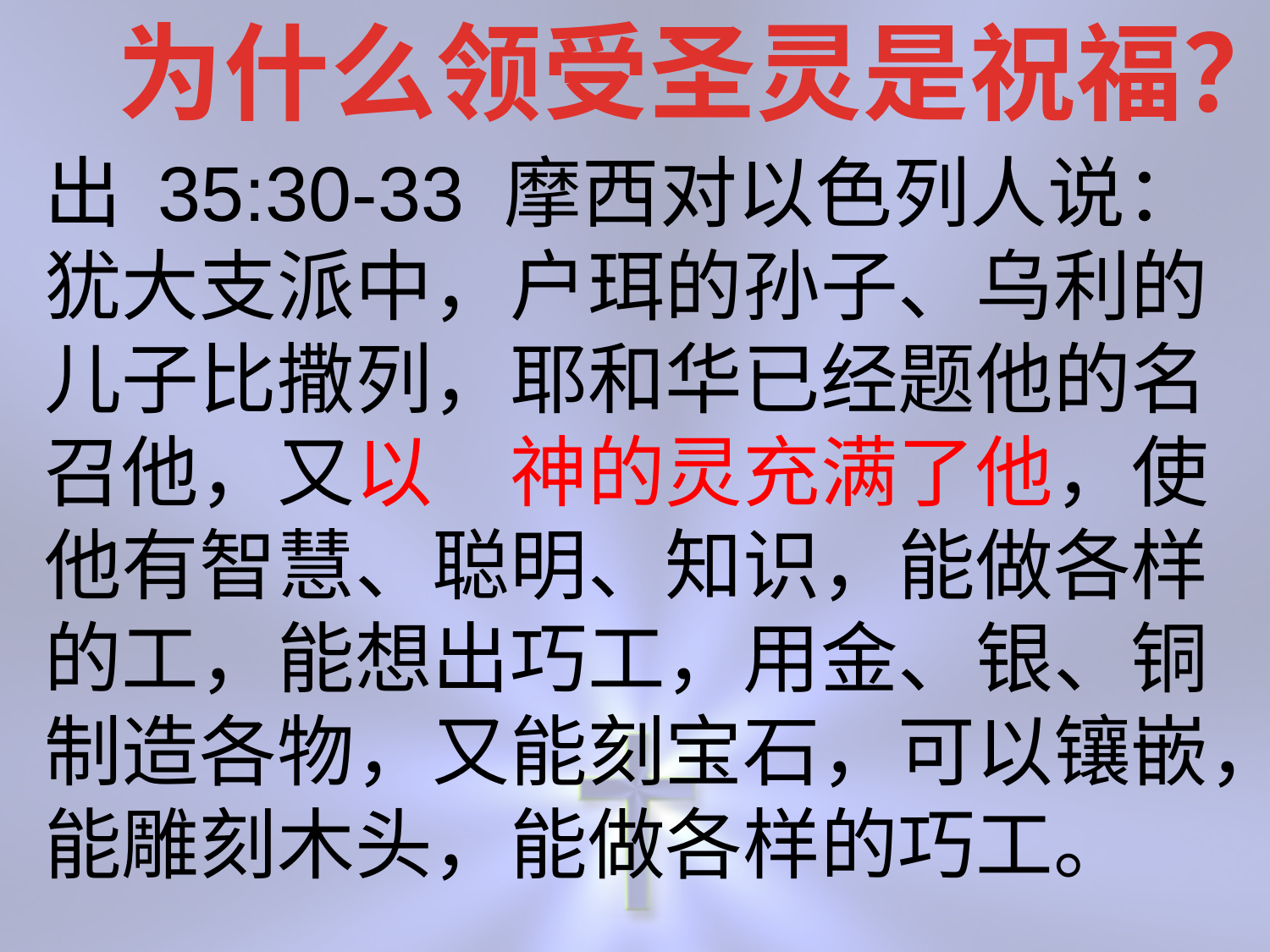

为什么领受圣灵是祝福？
出 35:30-33 摩西对以色列人说：犹大支派中，户珥的孙子、乌利的儿子比撒列，耶和华已经题他的名召他，又以　神的灵充满了他，使他有智慧、聪明、知识，能做各样的工，能想出巧工，用金、银、铜制造各物，又能刻宝石，可以镶嵌，能雕刻木头，能做各样的巧工。